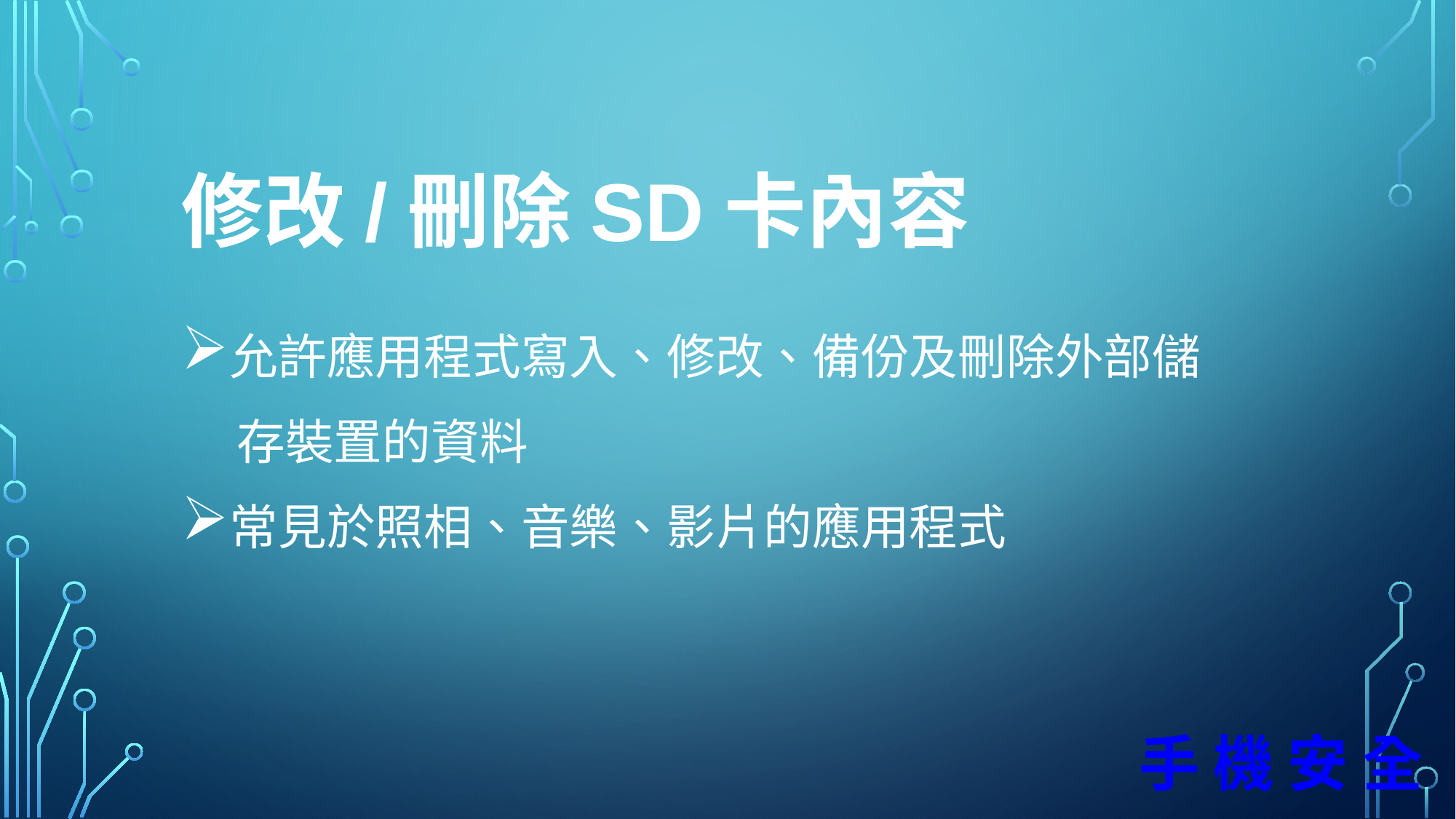

修改/刪除SD卡內容
允許應用程式寫入、修改、備份及刪除外部儲
    存裝置的資料
常見於照相、音樂、影片的應用程式
手 機 安 全